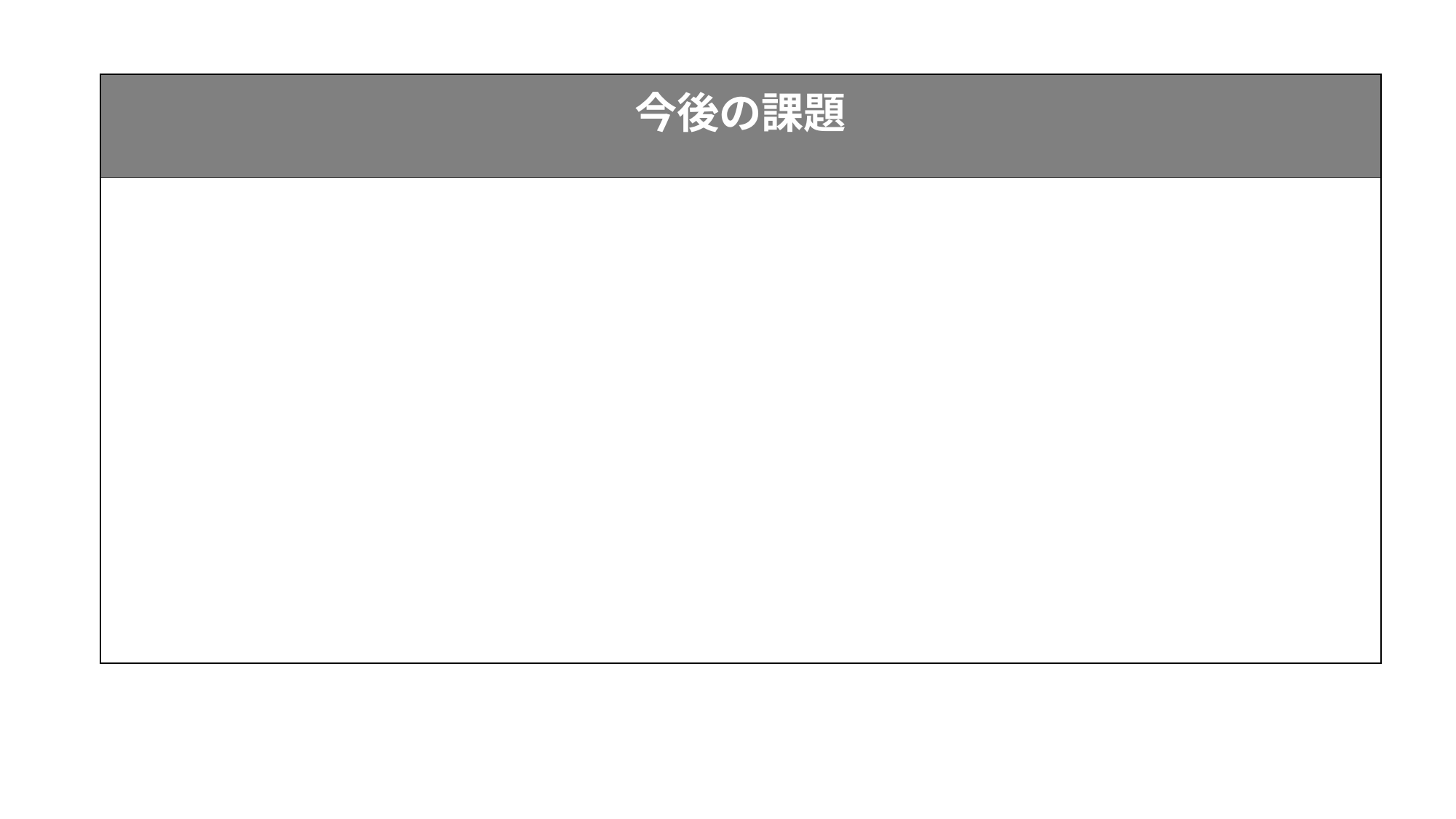

| 今後の課題 |
| --- |
|  |